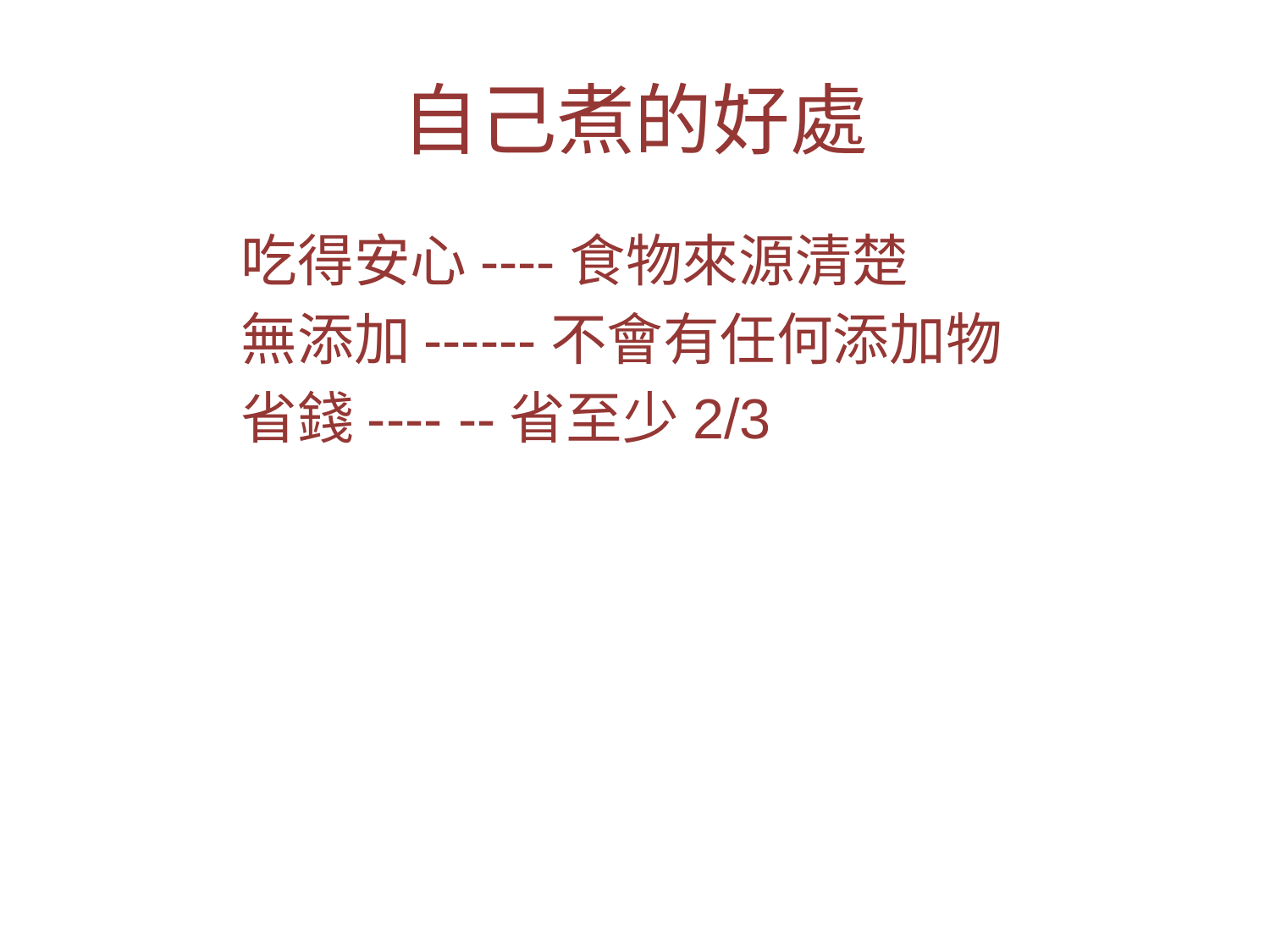

# 自己煮的好處
吃得安心----食物來源清楚
無添加------不會有任何添加物
省錢---- --省至少2/3